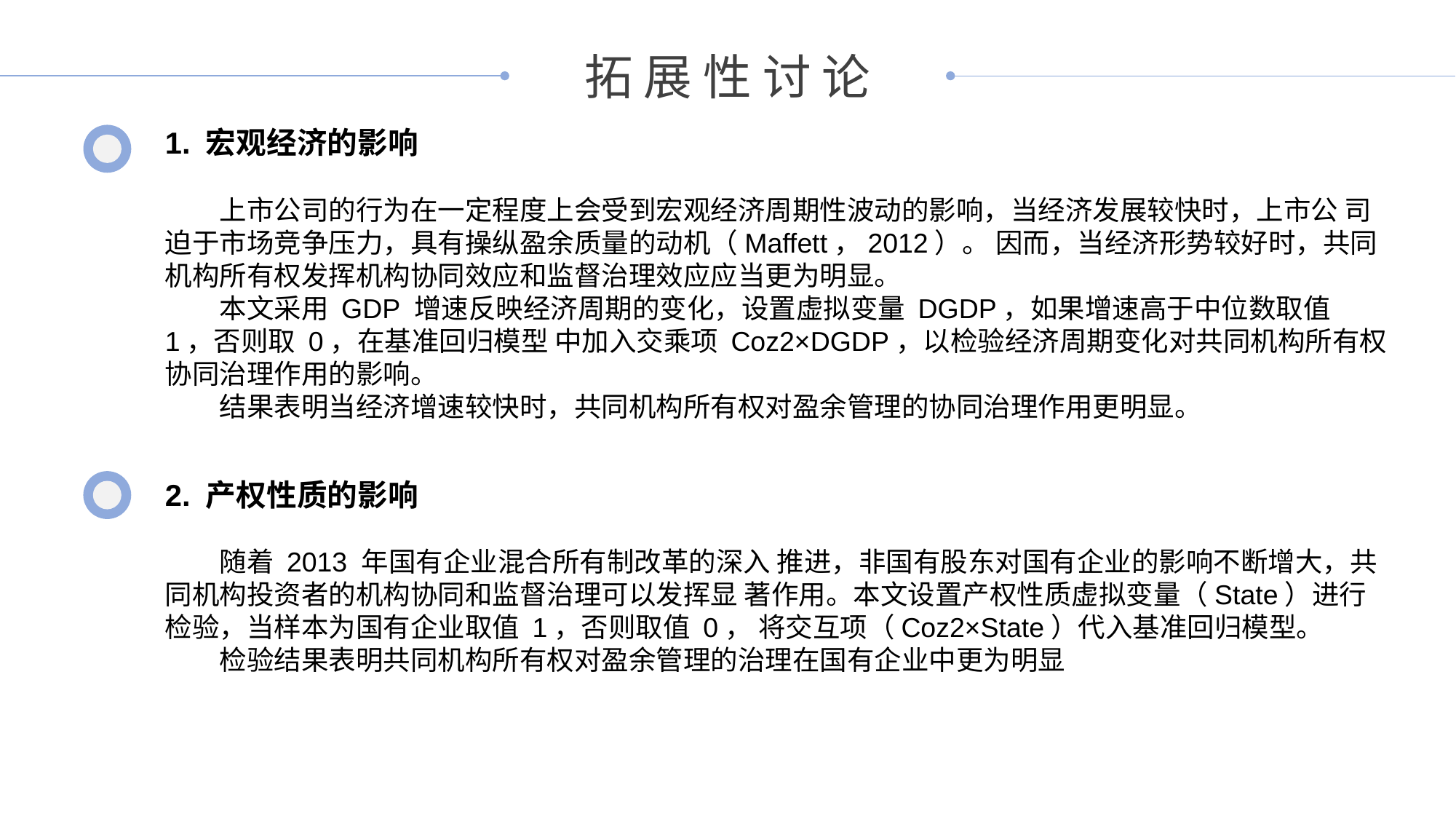

拓 展 性 讨 论
1. 宏观经济的影响

上市公司的行为在一定程度上会受到宏观经济周期性波动的影响，当经济发展较快时，上市公 司迫于市场竞争压力，具有操纵盈余质量的动机（Maffett，2012）。 因而，当经济形势较好时，共同机构所有权发挥机构协同效应和监督治理效应应当更为明显。
本文采用 GDP 增速反映经济周期的变化，设置虚拟变量 DGDP，如果增速高于中位数取值 1，否则取 0，在基准回归模型 中加入交乘项 Coz2×DGDP，以检验经济周期变化对共同机构所有权协同治理作用的影响。
结果表明当经济增速较快时，共同机构所有权对盈余管理的协同治理作用更明显。

2. 产权性质的影响

随着 2013 年国有企业混合所有制改革的深入 推进，非国有股东对国有企业的影响不断增大，共同机构投资者的机构协同和监督治理可以发挥显 著作用。本文设置产权性质虚拟变量（State）进行检验，当样本为国有企业取值 1，否则取值 0， 将交互项（Coz2×State）代入基准回归模型。
检验结果表明共同机构所有权对盈余管理的治理在国有企业中更为明显